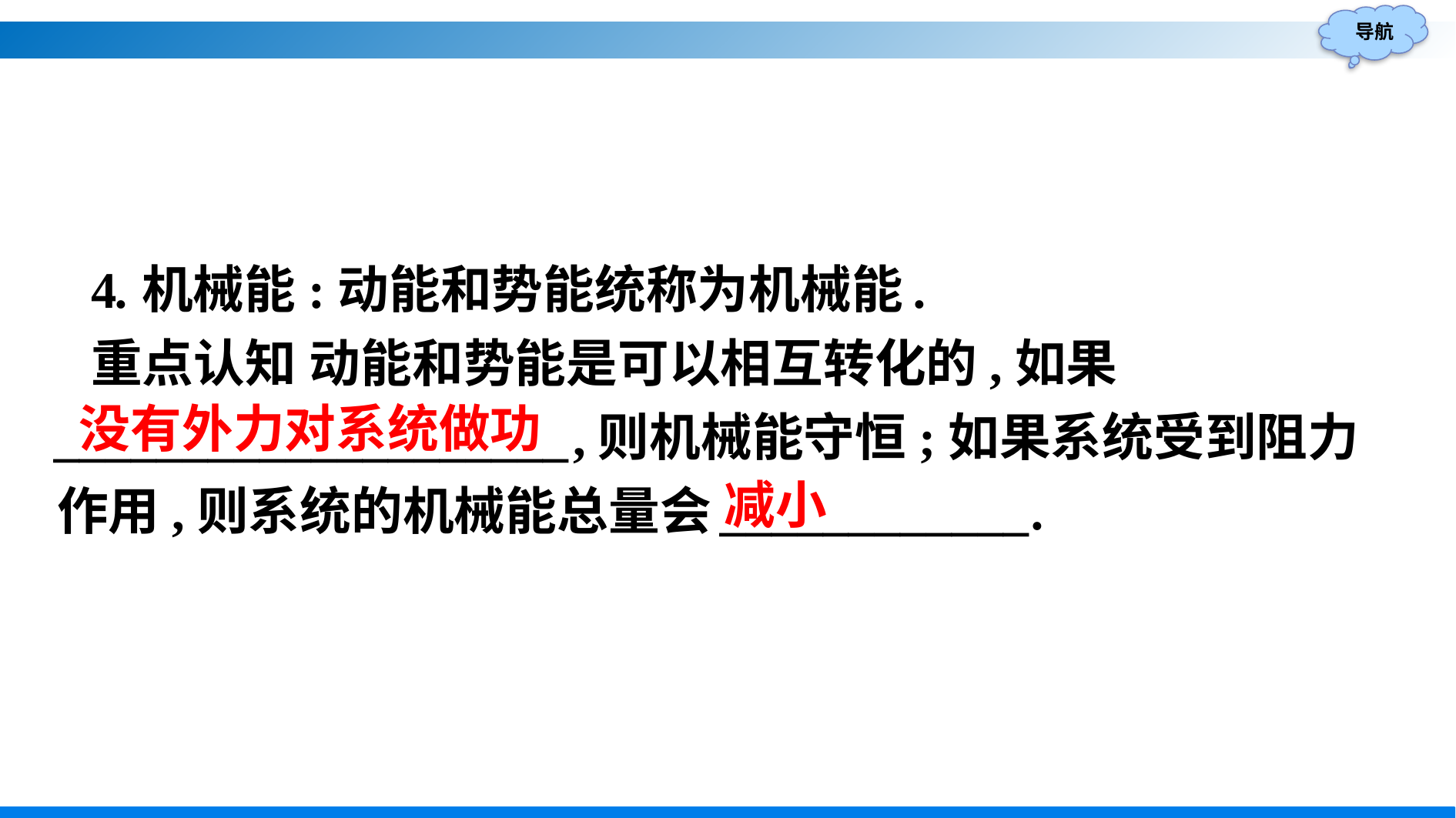

4.机械能:动能和势能统称为机械能.
重点认知 动能和势能是可以相互转化的,如果____________________,则机械能守恒;如果系统受到阻力作用,则系统的机械能总量会____________.
没有外力对系统做功
减小